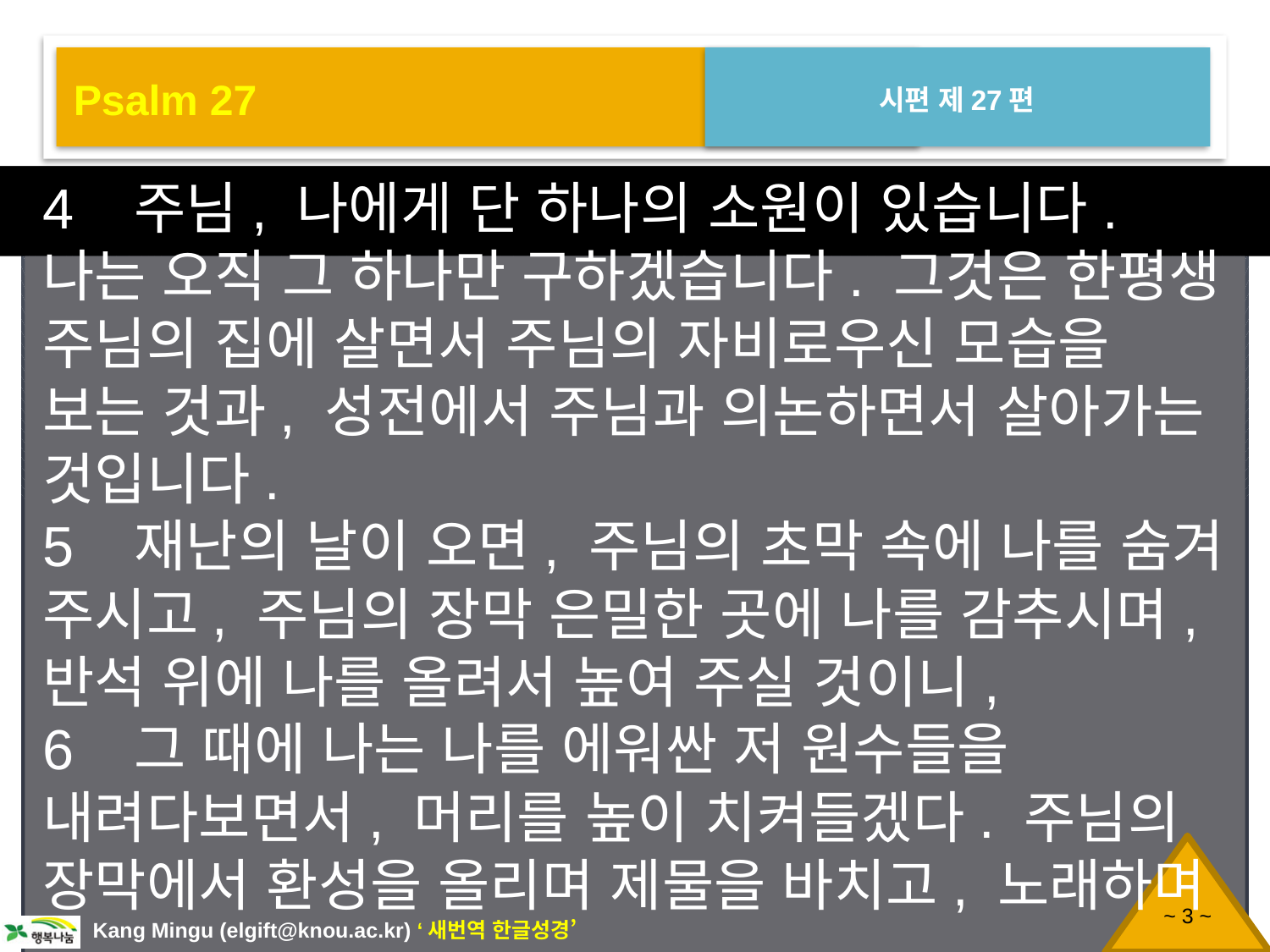

Psalm 27
시편 제27편
4   주님, 나에게 단 하나의 소원이 있습니다. 나는 오직 그 하나만 구하겠습니다. 그것은 한평생 주님의 집에 살면서 주님의 자비로우신 모습을 보는 것과, 성전에서 주님과 의논하면서 살아가는 것입니다.
5   재난의 날이 오면, 주님의 초막 속에 나를 숨겨 주시고, 주님의 장막 은밀한 곳에 나를 감추시며, 반석 위에 나를 올려서 높여 주실 것이니,
6   그 때에 나는 나를 에워싼 저 원수들을 내려다보면서, 머리를 높이 치켜들겠다. 주님의 장막에서 환성을 올리며 제물을 바치고, 노래하며